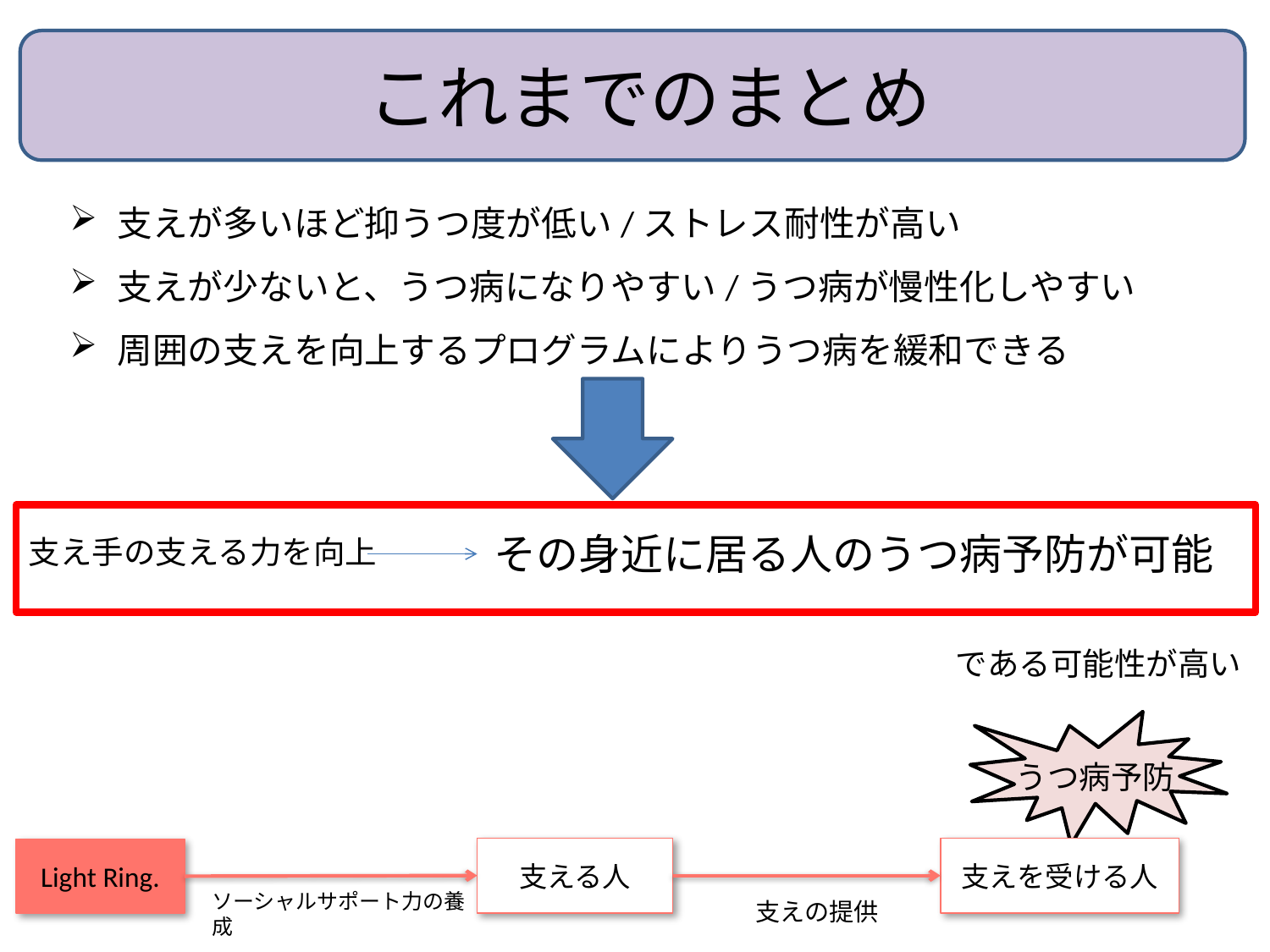

これまでのまとめ
支えが多いほど抑うつ度が低い/ストレス耐性が高い
支えが少ないと、うつ病になりやすい/うつ病が慢性化しやすい
周囲の支えを向上するプログラムによりうつ病を緩和できる

その身近に居る人のうつ病予防が可能
支え手の支える力を向上
である可能性が高い

うつ病予防
支える人
支えを受ける人
Light Ring.
ソーシャルサポート力の養成
支えの提供